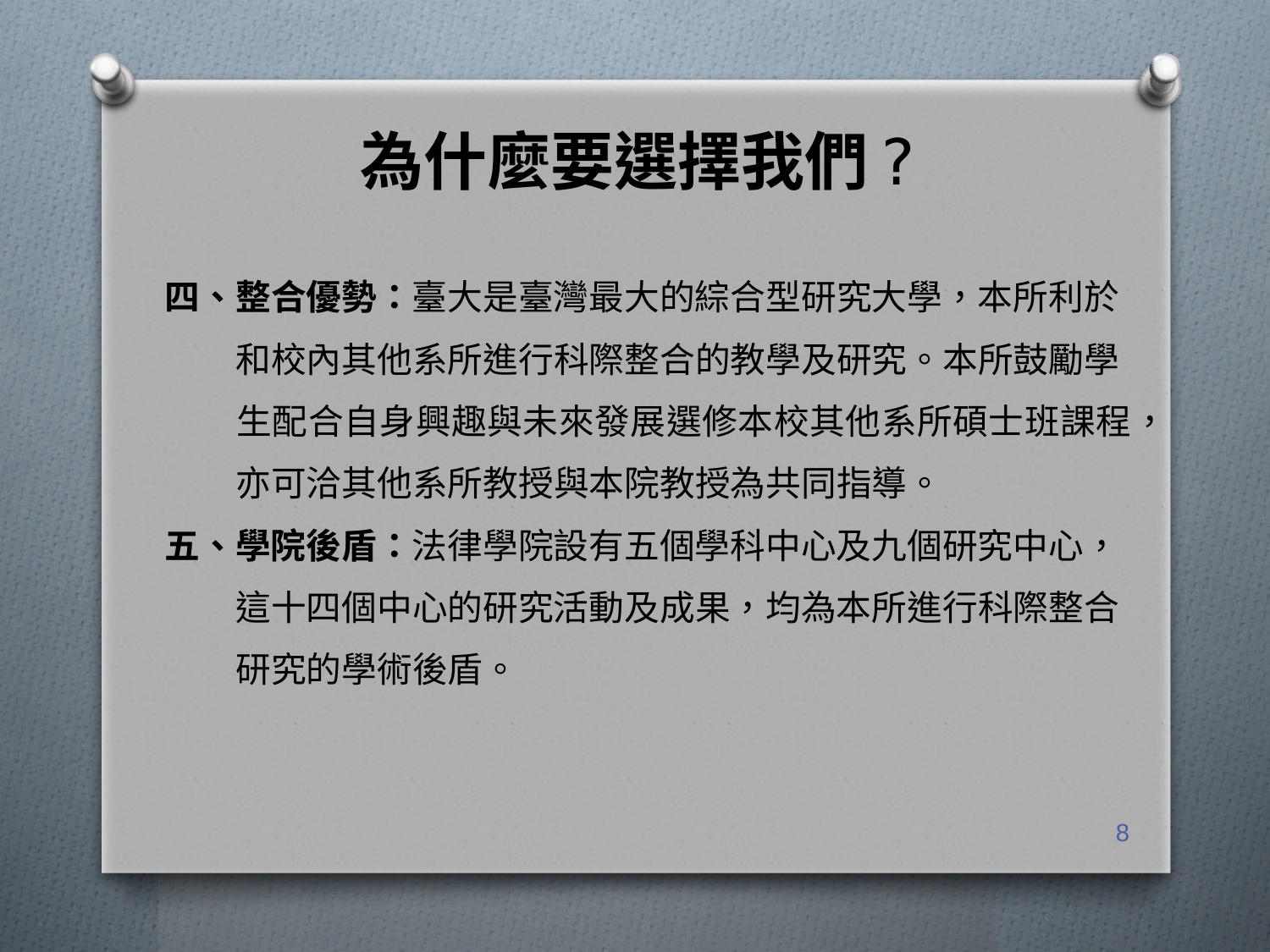

# 為什麼要選擇我們?
四、整合優勢：臺大是臺灣最大的綜合型研究大學，本所利於
　　和校內其他系所進行科際整合的教學及研究。本所鼓勵學
　　生配合自身興趣與未來發展選修本校其他系所碩士班課程，
　　亦可洽其他系所教授與本院教授為共同指導。
五、學院後盾：法律學院設有五個學科中心及九個研究中心，
　　這十四個中心的研究活動及成果，均為本所進行科際整合
　　研究的學術後盾。
8